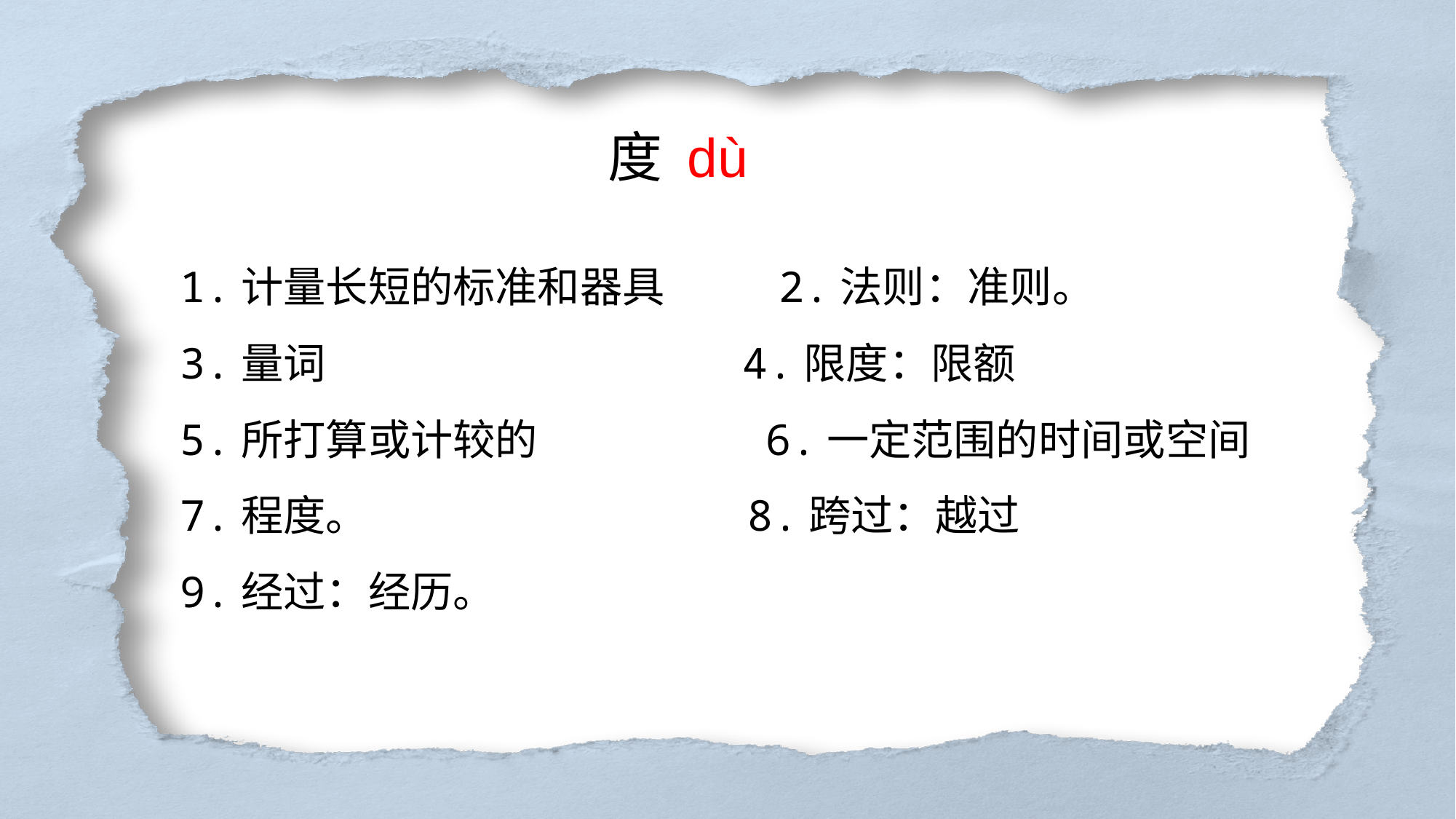

度 dù

1.计量长短的标准和器具           2.法则：准则。
3.量词                                           4.限度：限额
5.所打算或计较的                       6.一定范围的时间或空间
7.程度。                                       8.跨过：越过
9.经过：经历。